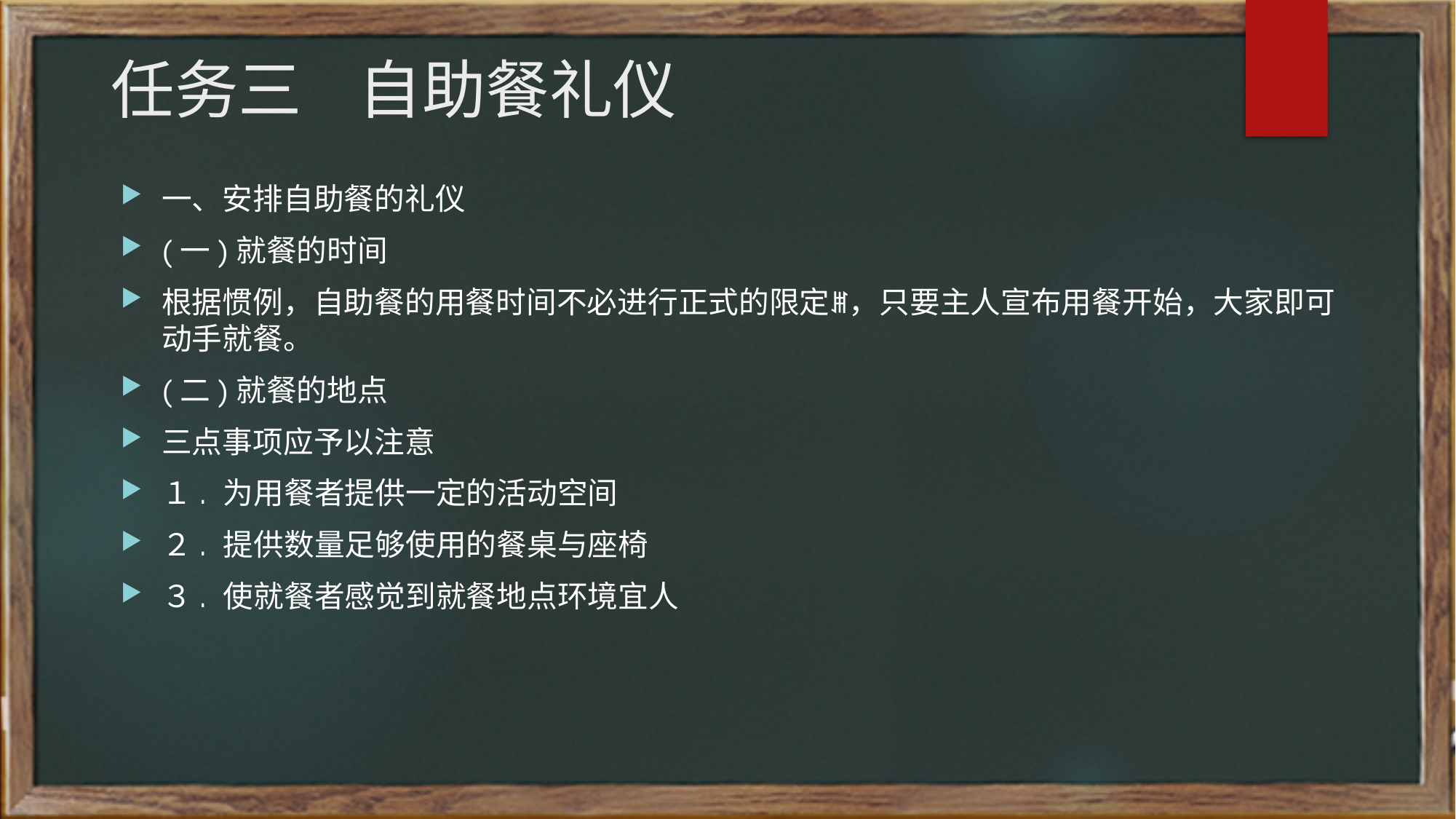

# 任务三    自助餐礼仪
一、安排自助餐的礼仪
(一)就餐的时间
根据惯例，自助餐的用餐时间不必进行正式的限定ꎮ，只要主人宣布用餐开始，大家即可动手就餐。
(二)就餐的地点
三点事项应予以注意
１. 为用餐者提供一定的活动空间
２. 提供数量足够使用的餐桌与座椅
３. 使就餐者感觉到就餐地点环境宜人